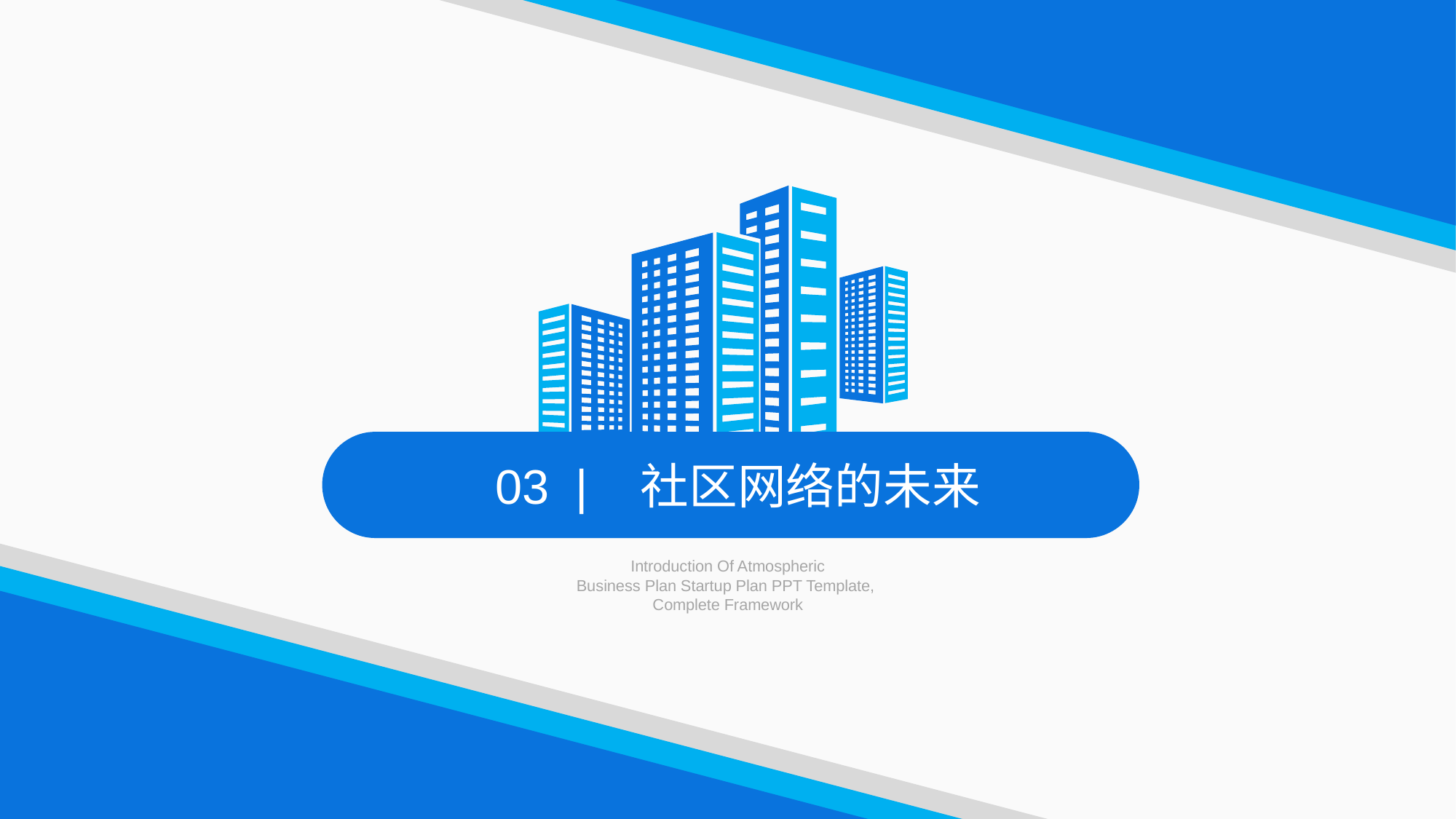

03  |   社区网络的未来

Introduction Of Atmospheric
Business Plan Startup Plan PPT Template,
Complete Framework